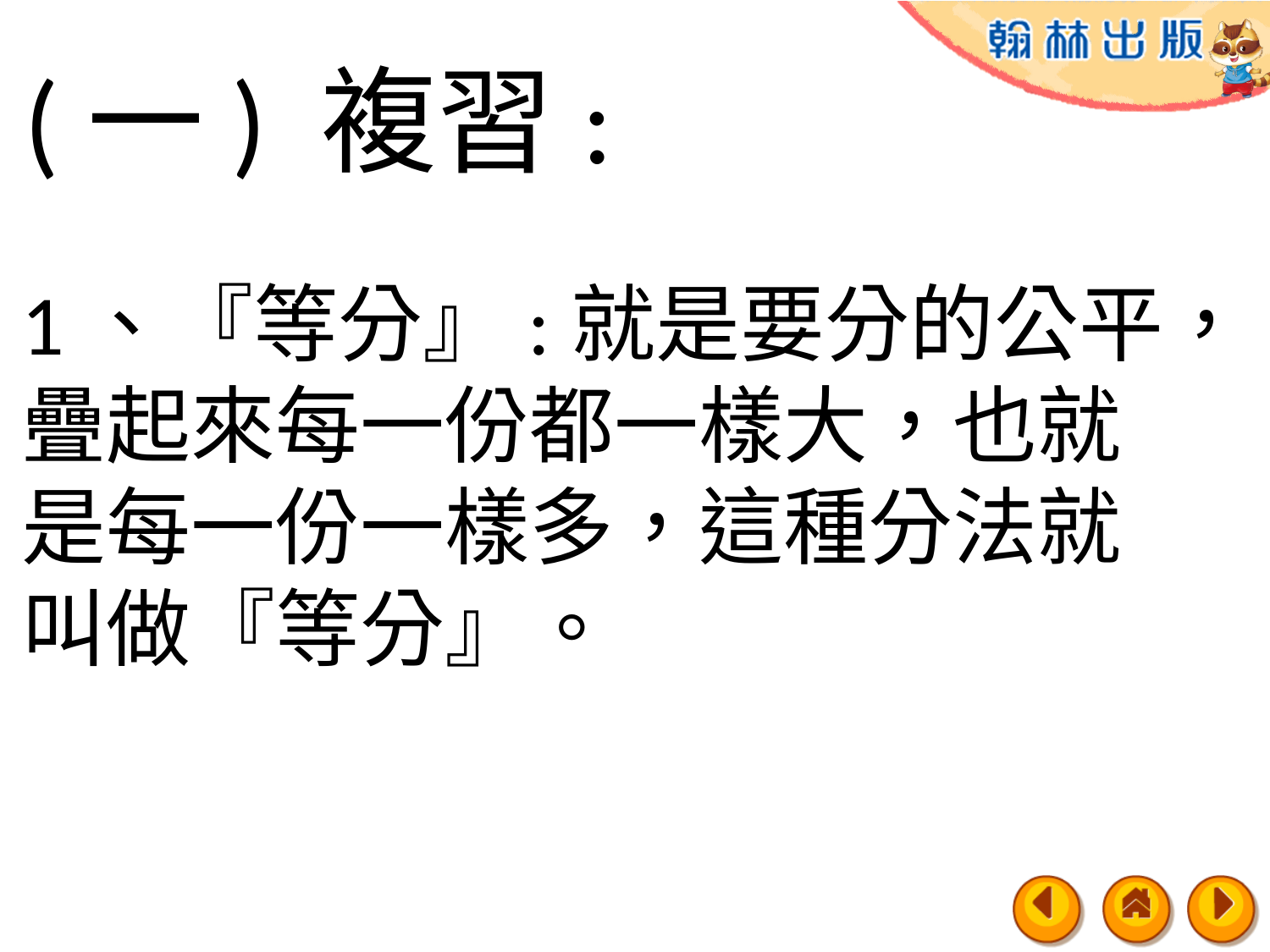

(一) 複習:
1、『等分』:就是要分的公平，
疊起來每一份都一樣大，也就
是每一份一樣多，這種分法就
叫做『等分』。